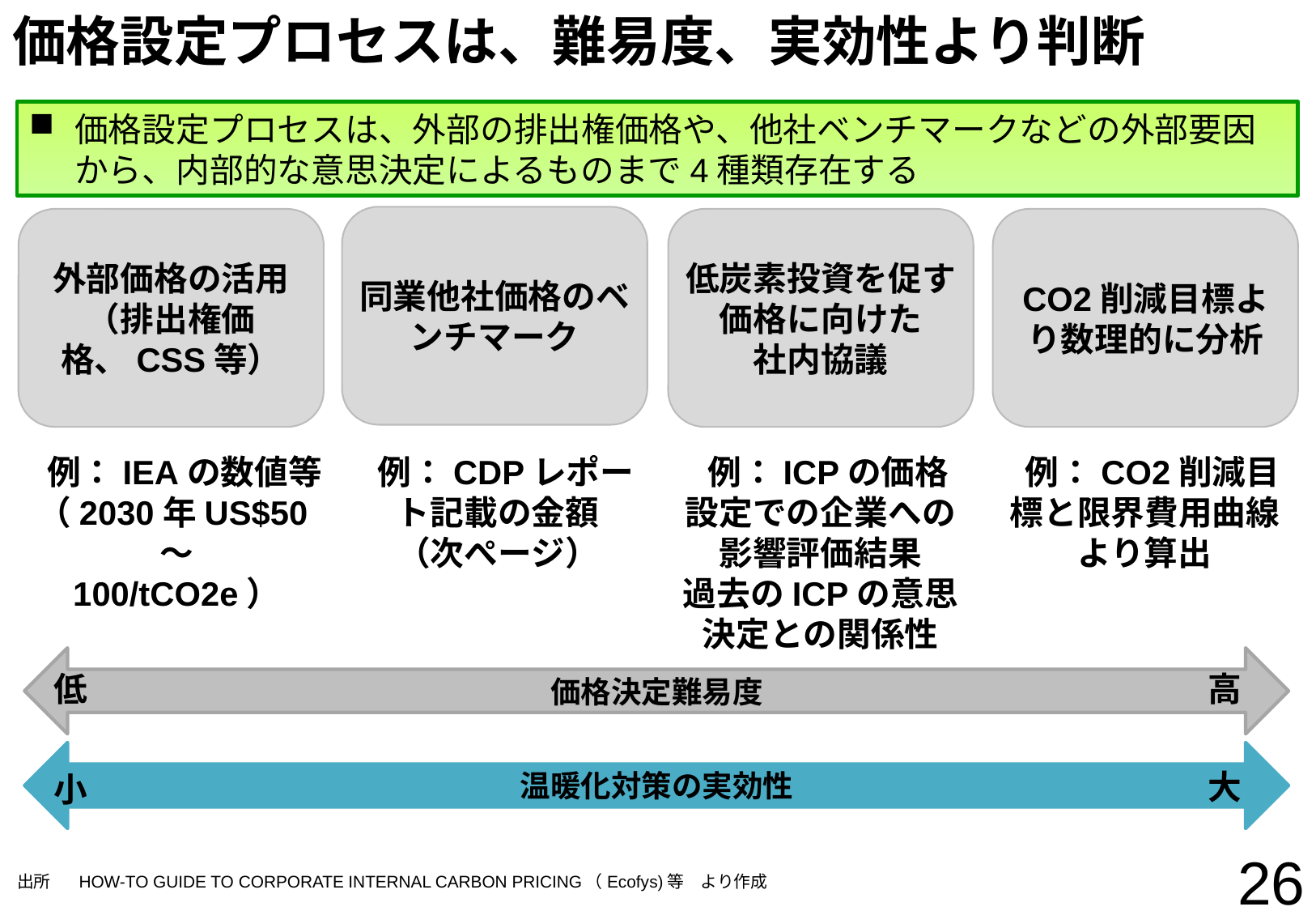

# 価格設定プロセスは、難易度、実効性より判断
価格設定プロセスは、外部の排出権価格や、他社ベンチマークなどの外部要因から、内部的な意思決定によるものまで4種類存在する
同業他社価格のベンチマーク
外部価格の活用
（排出権価格、CSS等）
低炭素投資を促す
価格に向けた
社内協議
CO2削減目標より数理的に分析
 例：IEAの数値等（2030年US$50～
100/tCO2e）
 例：CDPレポート記載の金額
（次ぺージ）
 例：ICPの価格設定での企業への影響評価結果
過去のICPの意思決定との関係性
 例：CO2削減目標と限界費用曲線より算出
価格決定難易度
低
高
温暖化対策の実効性
大
小
26
| 出所 | HOW-TO GUIDE TO CORPORATE INTERNAL CARBON PRICING（Ecofys)等　より作成 |
| --- | --- |